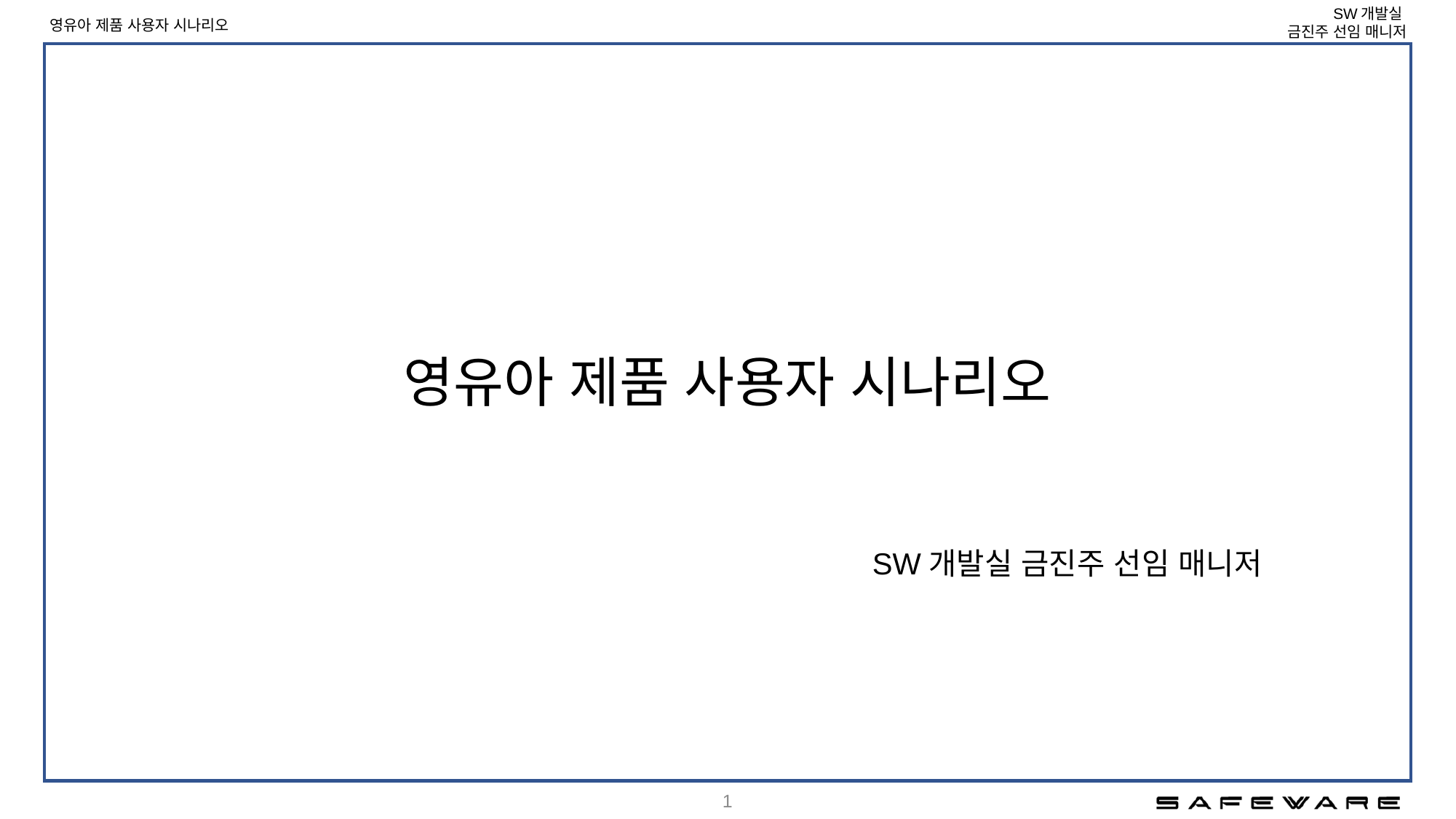

# 영유아 제품 사용자 시나리오

SW개발실 금진주 선임 매니저

1